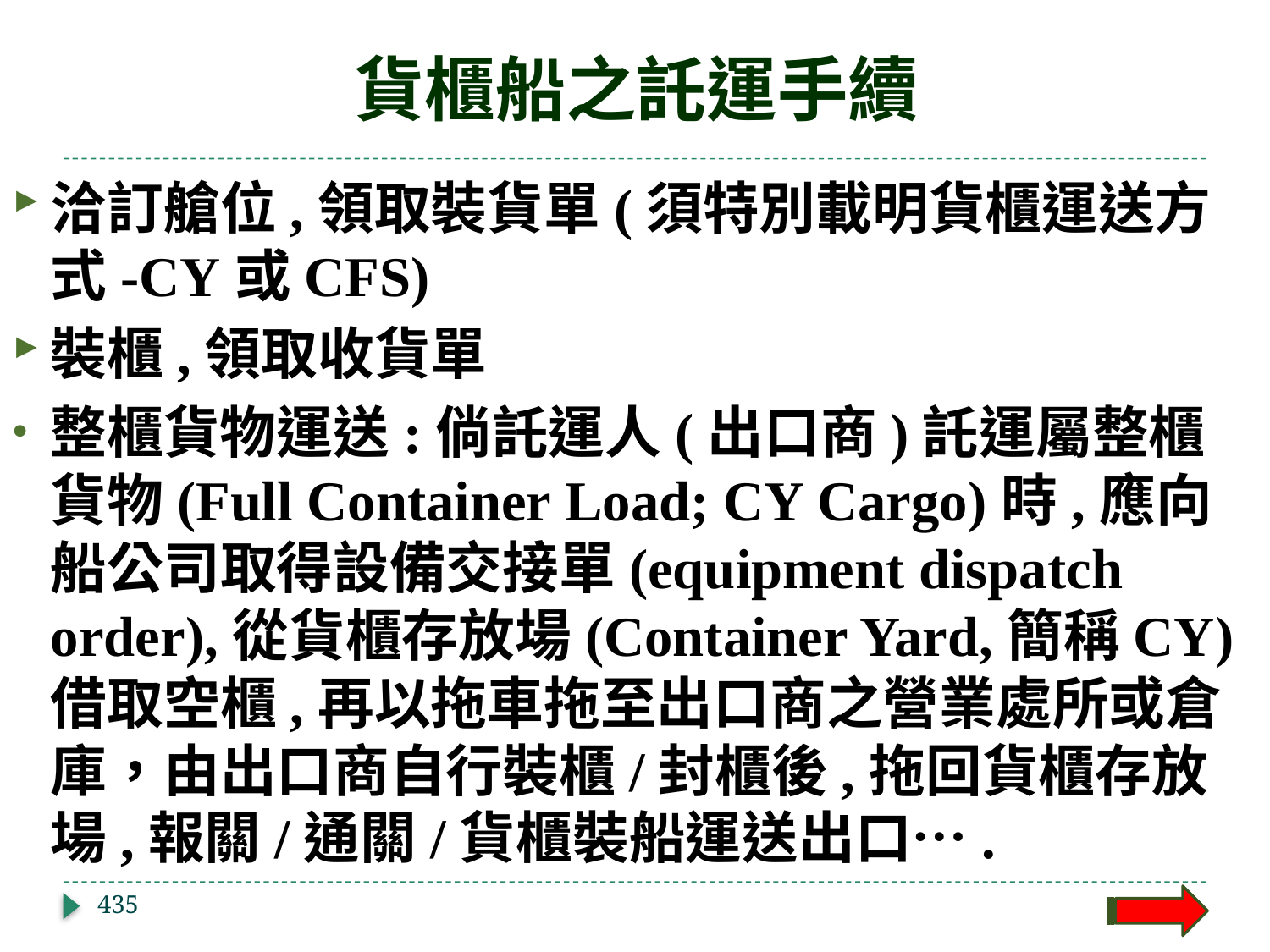

# 貨櫃船之託運手續
洽訂艙位,領取裝貨單(須特別載明貨櫃運送方式-CY或CFS)
裝櫃,領取收貨單
整櫃貨物運送:倘託運人(出口商)託運屬整櫃貨物(Full Container Load; CY Cargo)時,應向船公司取得設備交接單(equipment dispatch order),從貨櫃存放場(Container Yard,簡稱CY)借取空櫃,再以拖車拖至出口商之營業處所或倉庫，由出口商自行裝櫃/封櫃後,拖回貨櫃存放場,報關/通關/貨櫃裝船運送出口….
435